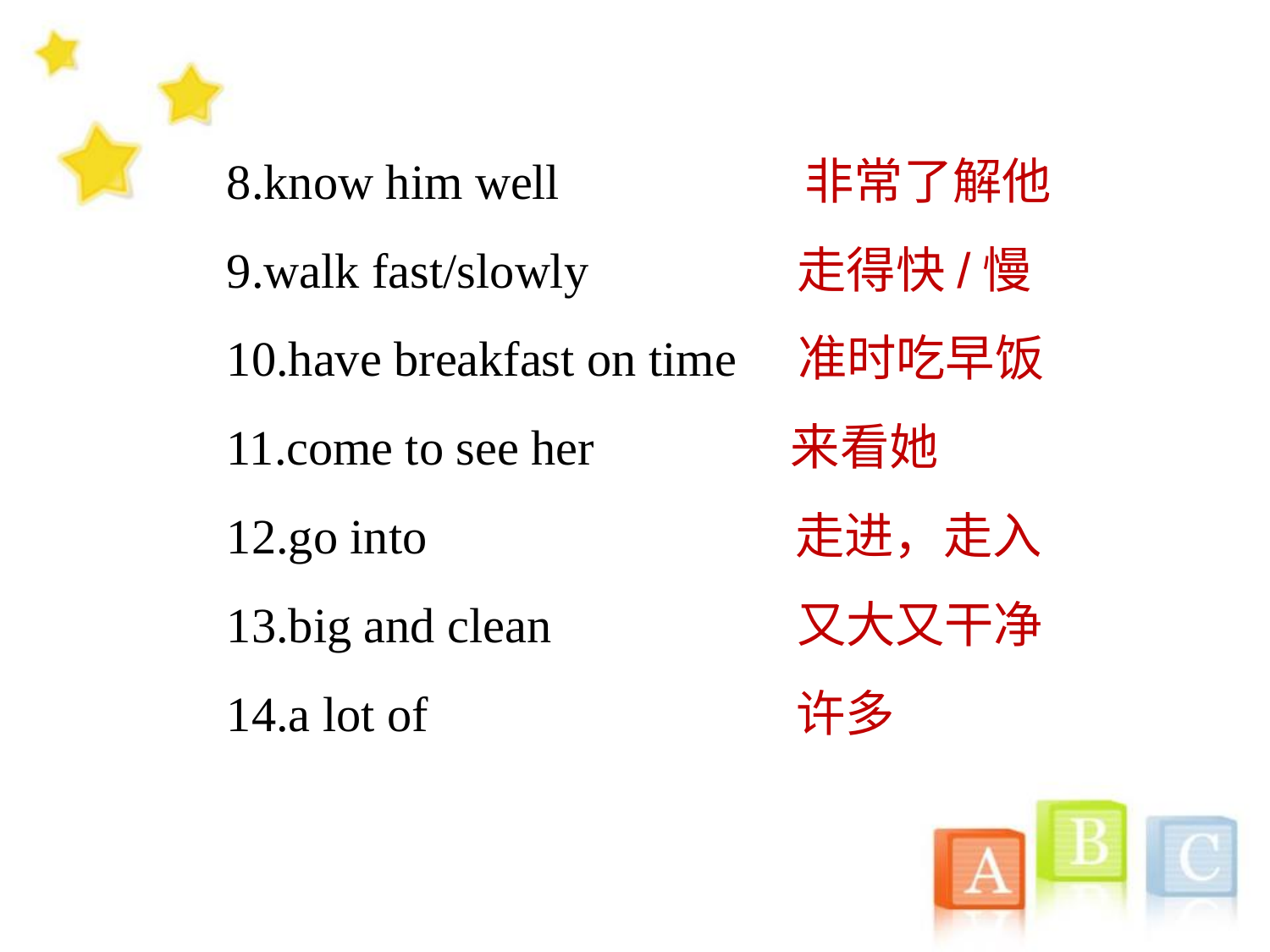

8.know him well                   非常了解他
9.walk fast/slowly                走得快/慢
10.have breakfast on time    准时吃早饭
11.come to see her               来看她
12.go into                             走进，走入
13.big and clean                   又大又干净
14.a lot of                             许多